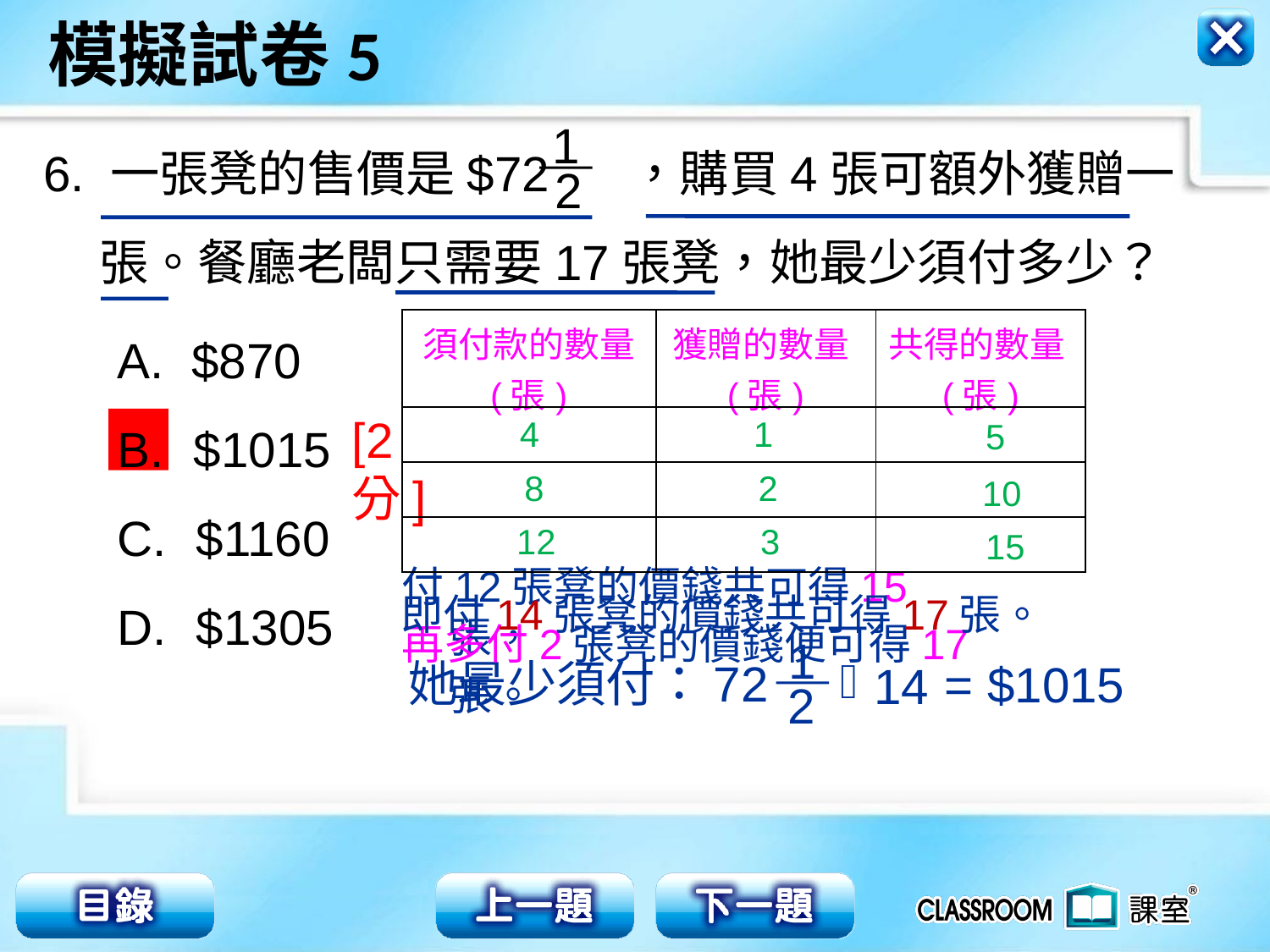

1
2

6. 一張凳的售價是$72     ，購買4張可額外獲贈一
    張。餐廳老闆只需要17張凳，她最少須付多少？

A.  $870
B. $1015
C. $1160
D. $1305

| 須付款的數量 (張) | 獲贈的數量(張) | 共得的數量(張) |
| --- | --- | --- |
|  |  |  |
|  |  |  |
|  |  |  |
[2分]
4                      1

5
8                      2
10
12                     3
15
付12張凳的價錢共可得15張，
即付14張凳的價錢共可得17張。
1
2

72
×
14
再多付2張凳的價錢便可得17張。
她最少須付：
= $1015